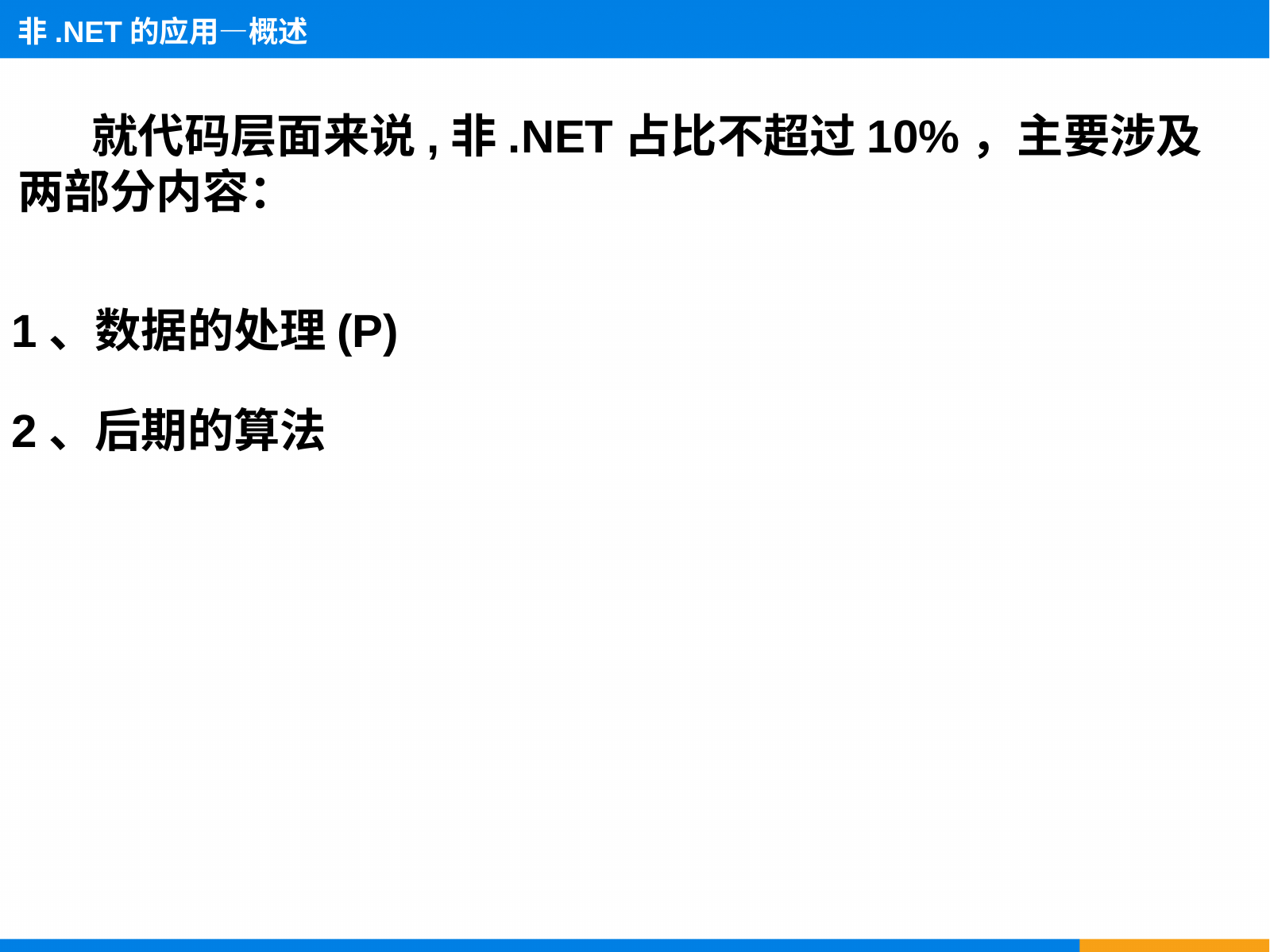

非.NET的应用—概述
      就代码层面来说,非.NET占比不超过10%，主要涉及两部分内容：
1、数据的处理(P)
2、后期的算法